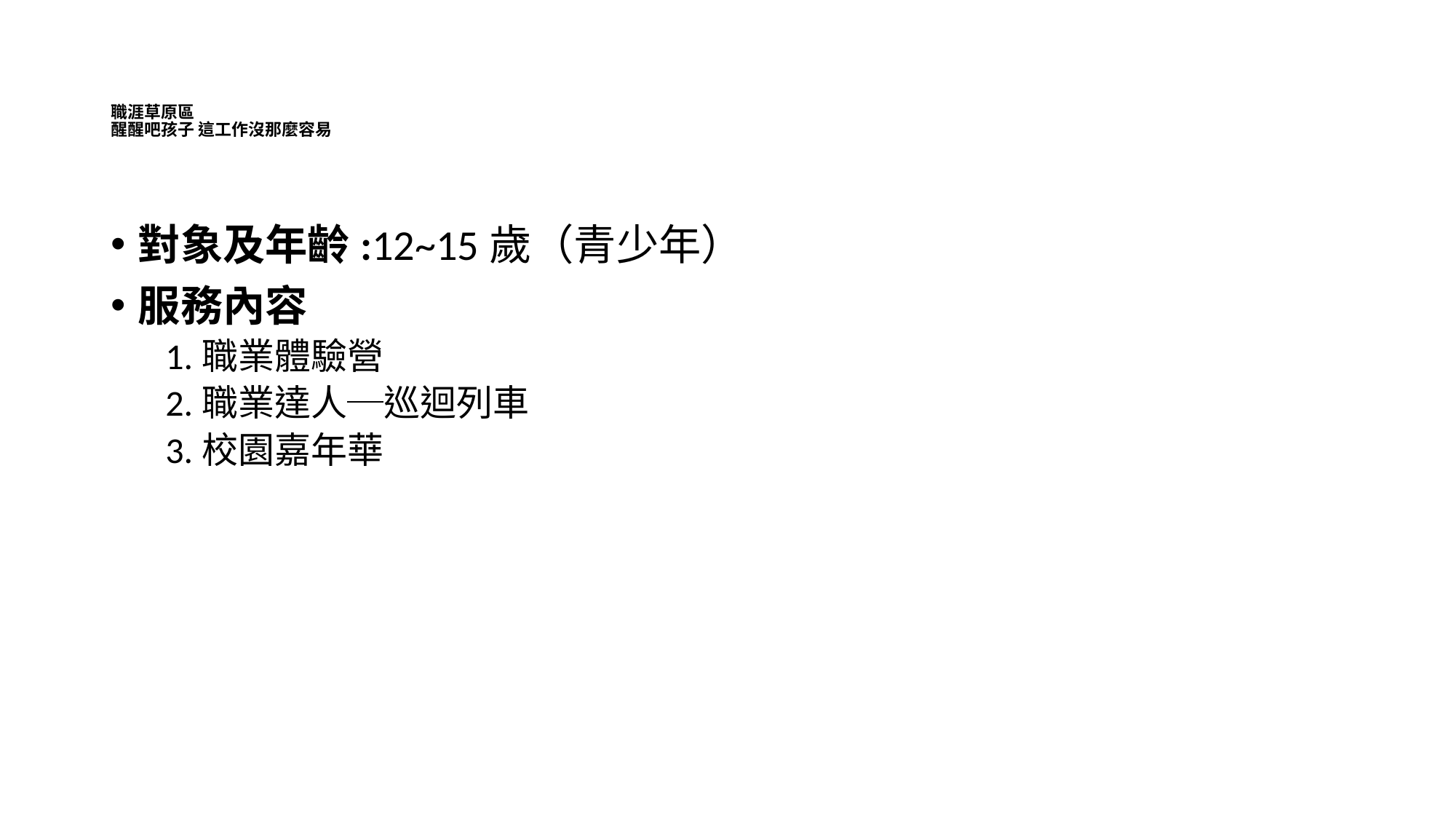

# 職涯草原區 醒醒吧孩子 這工作沒那麼容易
對象及年齡:12~15歲（青少年）
服務內容
1.職業體驗營
2.職業達人─巡迴列車
3.校園嘉年華